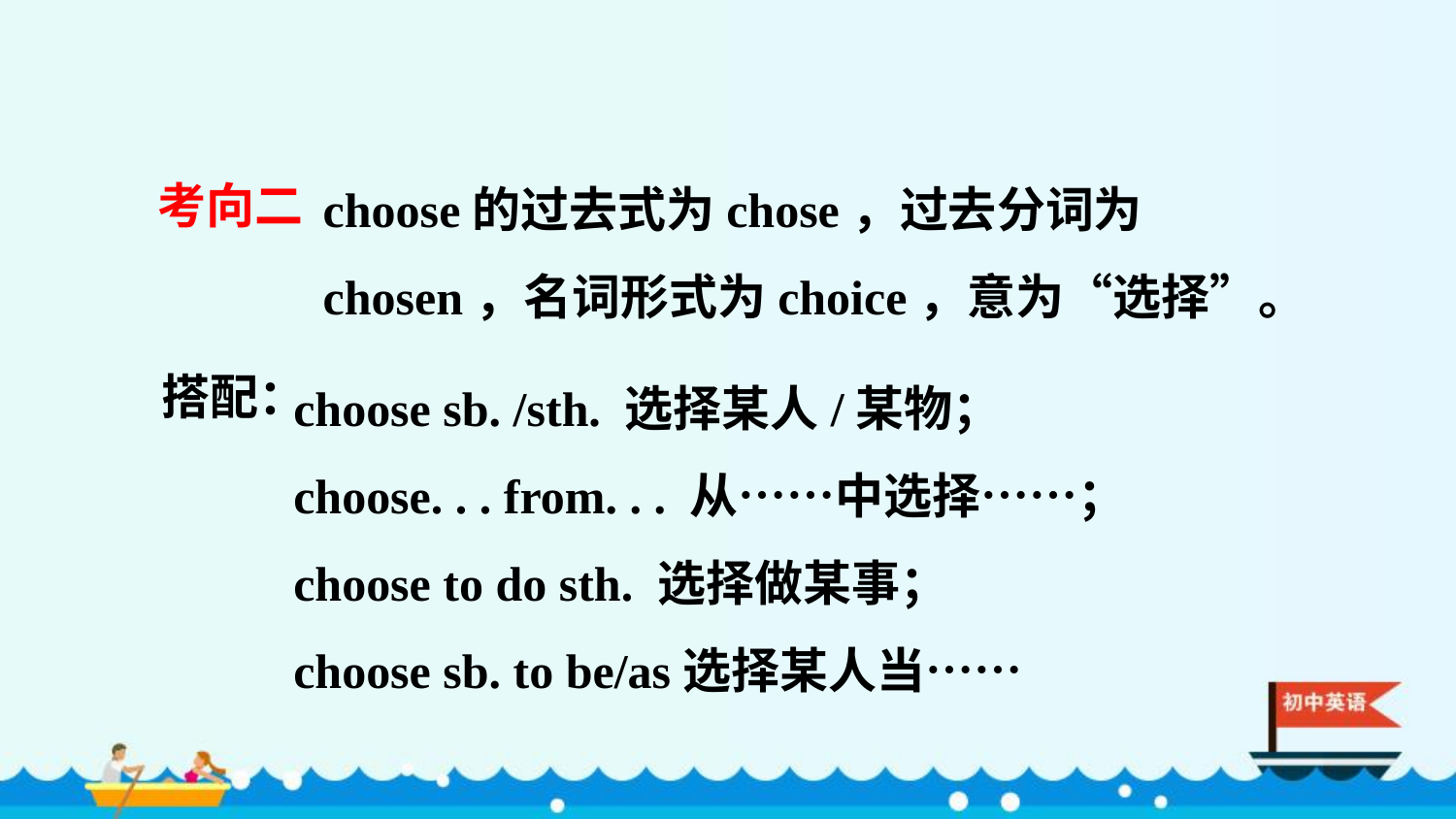

choose的过去式为chose，过去分词为chosen，名词形式为choice，意为“选择”。
考向二
choose sb. /sth. 选择某人/某物；
choose. . . from. . . 从……中选择……；
choose to do sth. 选择做某事；
choose sb. to be/as选择某人当……
搭配：